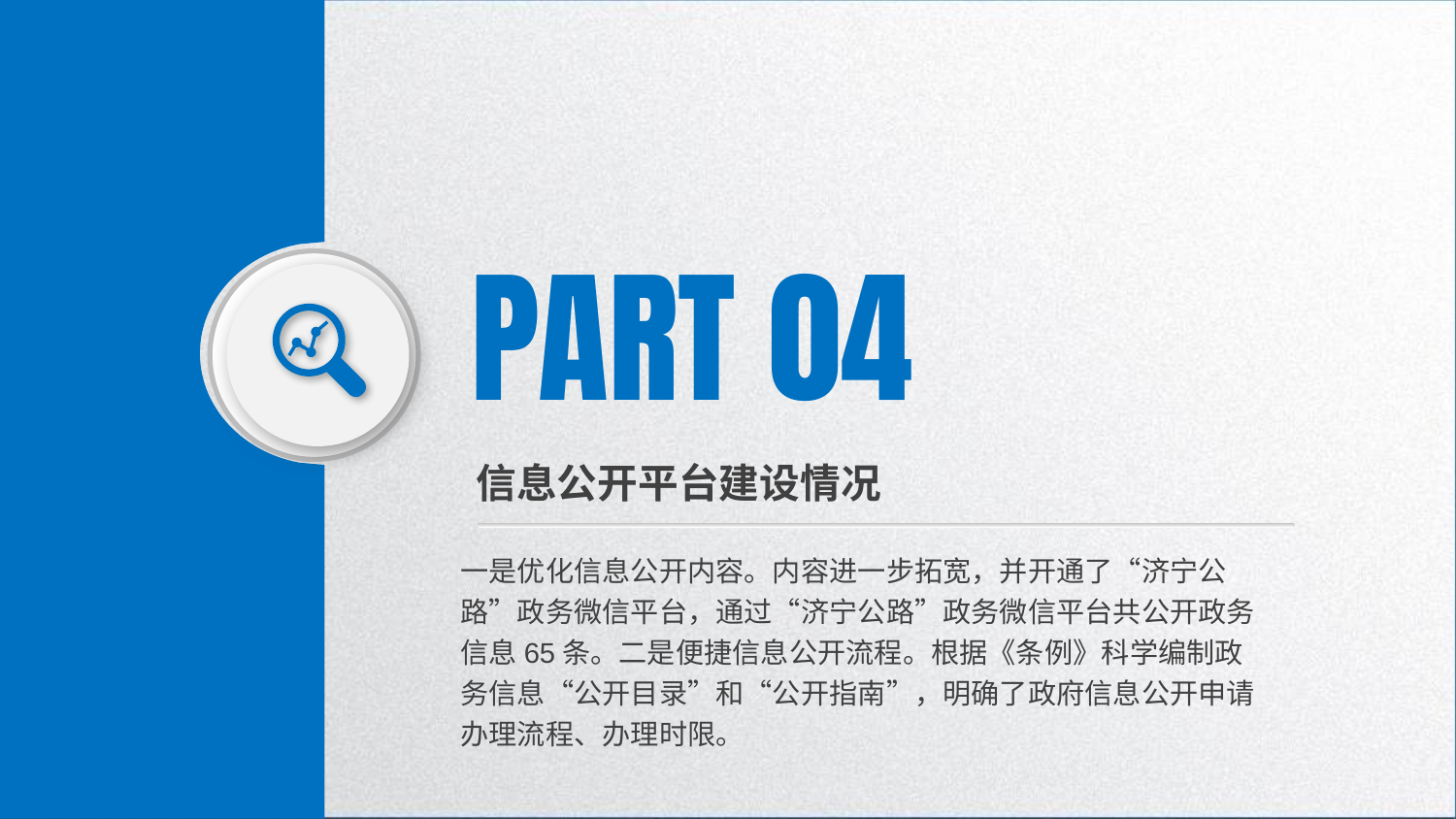

PART 04

信息公开平台建设情况

一是优化信息公开内容。内容进一步拓宽，并开通了“济宁公路”政务微信平台，通过“济宁公路”政务微信平台共公开政务信息65条。二是便捷信息公开流程。根据《条例》科学编制政务信息“公开目录”和“公开指南”，明确了政府信息公开申请办理流程、办理时限。